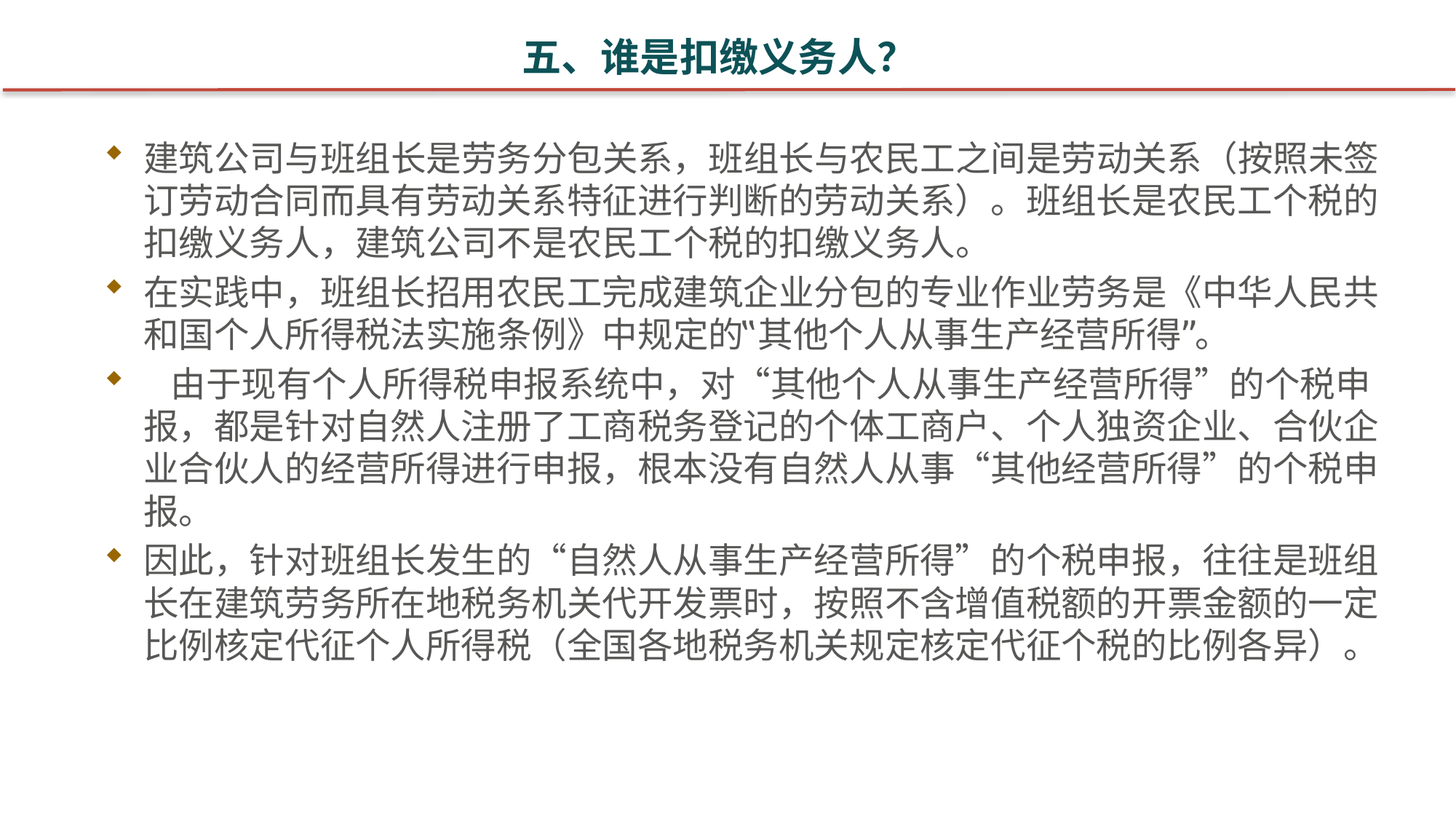

# 五、谁是扣缴义务人？
建筑公司与班组长是劳务分包关系，班组长与农民工之间是劳动关系（按照未签订劳动合同而具有劳动关系特征进行判断的劳动关系）。班组长是农民工个税的扣缴义务人，建筑公司不是农民工个税的扣缴义务人。
在实践中，班组长招用农民工完成建筑企业分包的专业作业劳务是《中华人民共和国个人所得税法实施条例》中规定的“其他个人从事生产经营所得”。
  由于现有个人所得税申报系统中，对“其他个人从事生产经营所得”的个税申报，都是针对自然人注册了工商税务登记的个体工商户、个人独资企业、合伙企业合伙人的经营所得进行申报，根本没有自然人从事“其他经营所得”的个税申报。
因此，针对班组长发生的“自然人从事生产经营所得”的个税申报，往往是班组长在建筑劳务所在地税务机关代开发票时，按照不含增值税额的开票金额的一定比例核定代征个人所得税（全国各地税务机关规定核定代征个税的比例各异）。